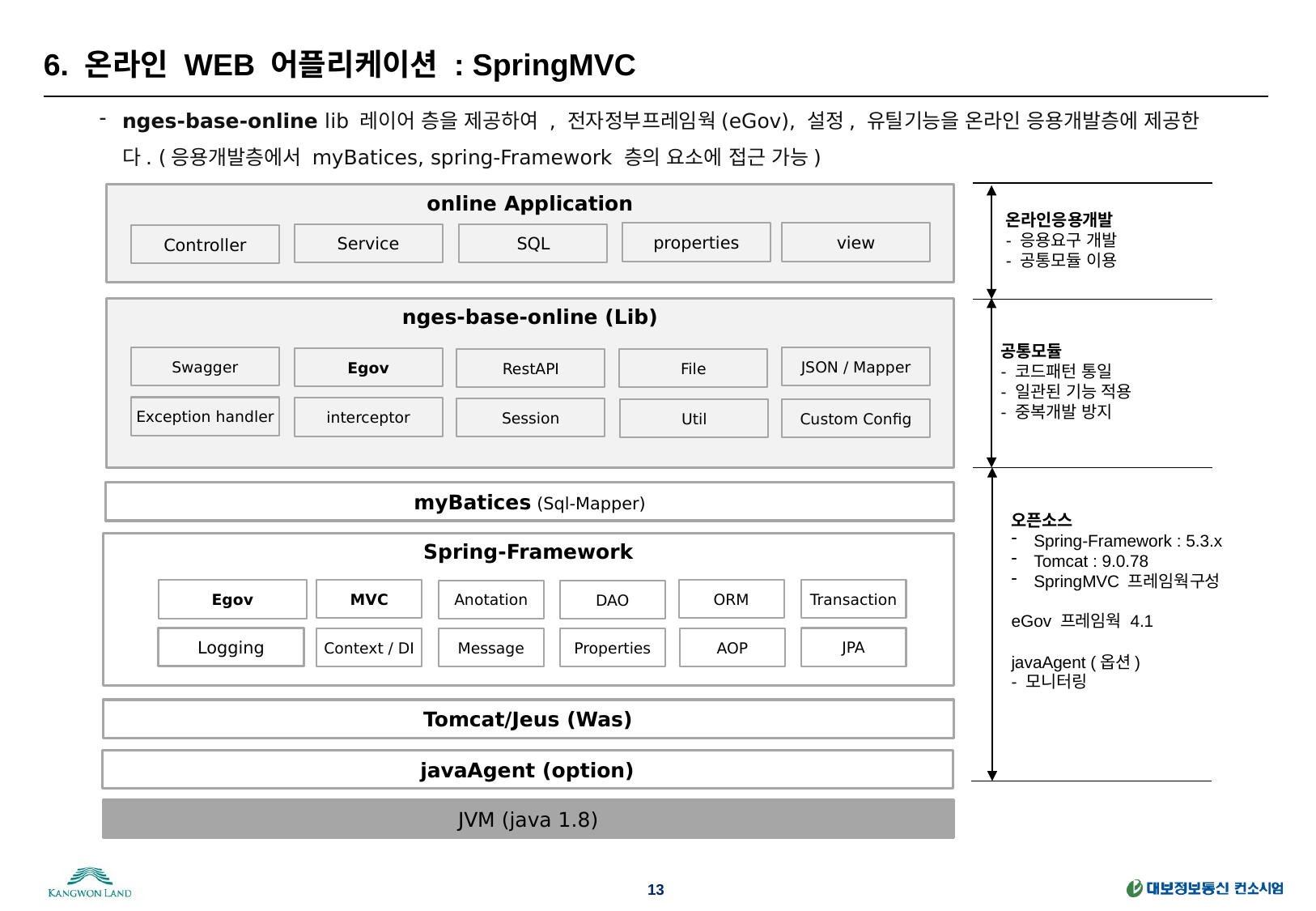

# 6. 온라인 WEB 어플리케이션 : SpringMVC
nges-base-online lib 레이어 층을 제공하여 , 전자정부프레임웍(eGov), 설정, 유틸기능을 온라인 응용개발층에 제공한다. (응용개발층에서 myBatices, spring-Framework 층의 요소에 접근 가능)
online Application
온라인응용개발
- 응용요구 개발
- 공통모듈 이용

properties
view
Service
SQL
Controller
nges-base-online (Lib)

공통모듈
- 코드패턴 통일
- 일관된 기능 적용
- 중복개발 방지
JSON / Mapper
Swagger
Egov
RestAPI
File
Exception handler
interceptor
Session
Util
Custom Config
myBatices (Sql-Mapper)
오픈소스
Spring-Framework : 5.3.x
Tomcat : 9.0.78
SpringMVC 프레임웍구성

eGov 프레임웍 4.1

javaAgent (옵션)
- 모니터링
Spring-Framework
MVC
ORM
Transaction
Egov
Anotation
DAO
Logging
JPA
Context / DI
Properties
AOP
Message
Tomcat/Jeus (Was)
javaAgent (option)
JVM (java 1.8)
13